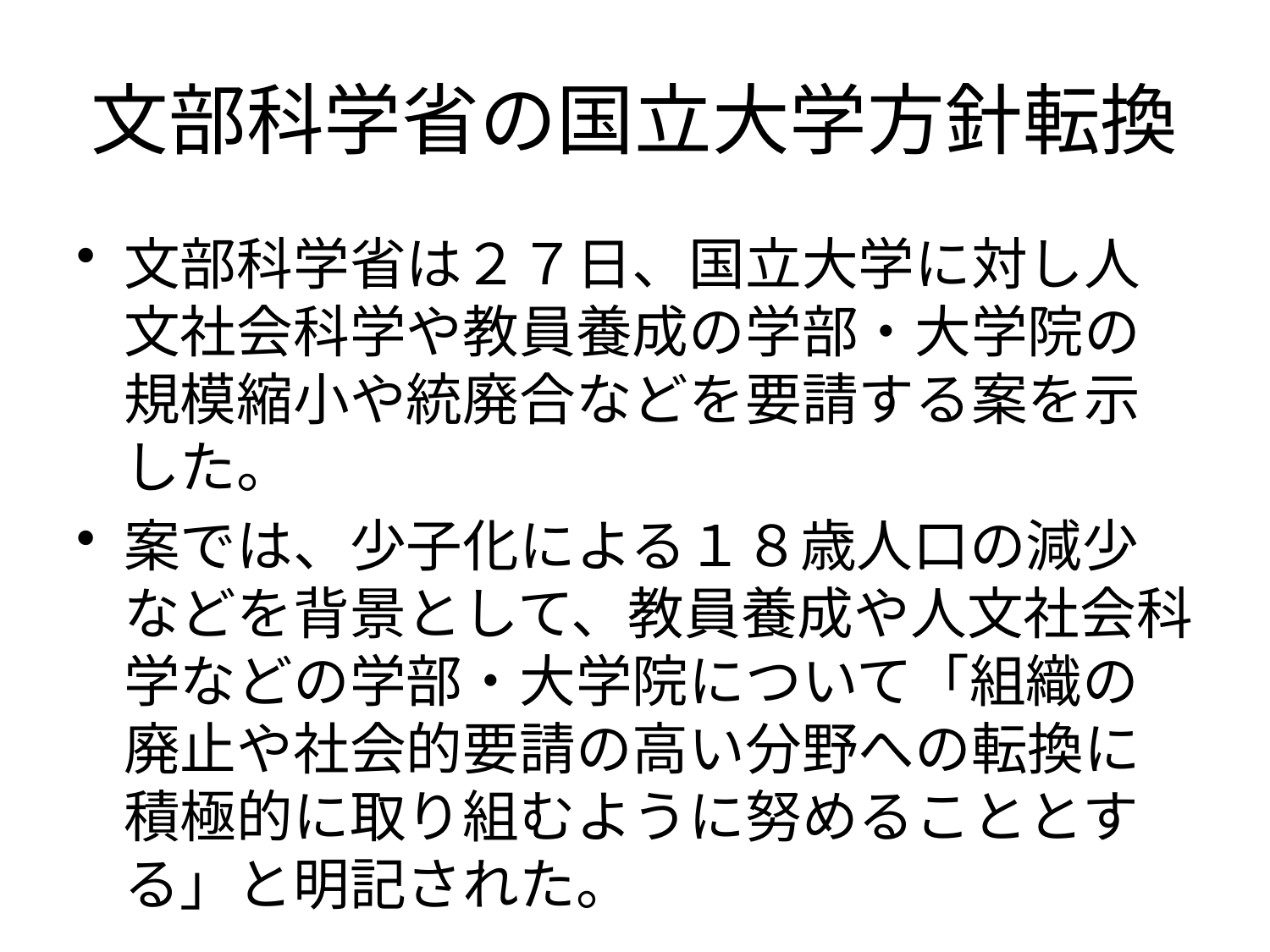

# 文部科学省の国立大学方針転換
文部科学省は２７日、国立大学に対し人文社会科学や教員養成の学部・大学院の規模縮小や統廃合などを要請する案を示した。
案では、少子化による１８歳人口の減少などを背景として、教員養成や人文社会科学などの学部・大学院について「組織の廃止や社会的要請の高い分野への転換に積極的に取り組むように努めることとする」と明記された。